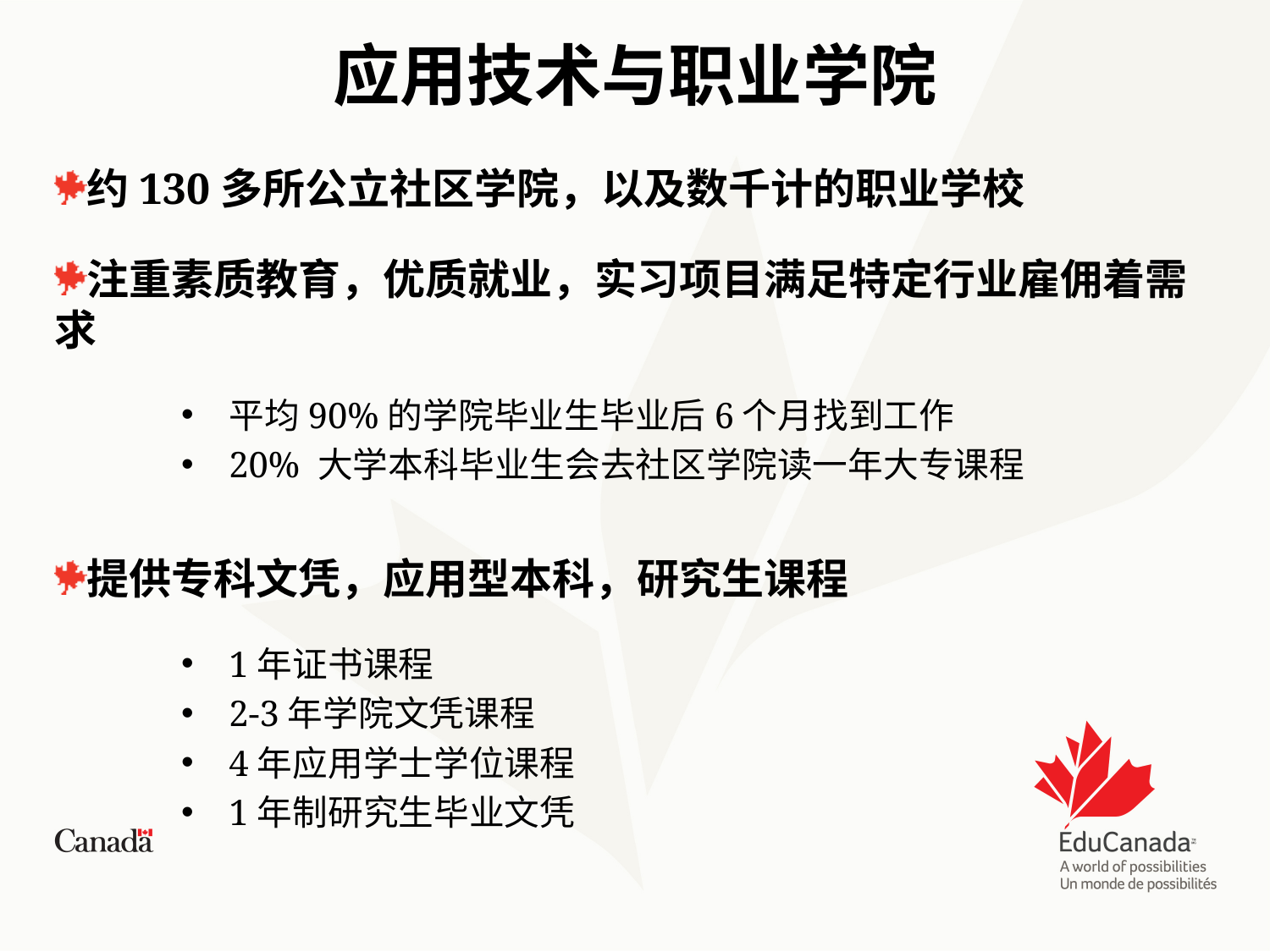

# 应用技术与职业学院
约130多所公立社区学院，以及数千计的职业学校
注重素质教育，优质就业，实习项目满足特定行业雇佣着需求
平均90%的学院毕业生毕业后6个月找到工作
20% 大学本科毕业生会去社区学院读一年大专课程

提供专科文凭，应用型本科，研究生课程
1年证书课程
2-3年学院文凭课程
4年应用学士学位课程
1年制研究生毕业文凭